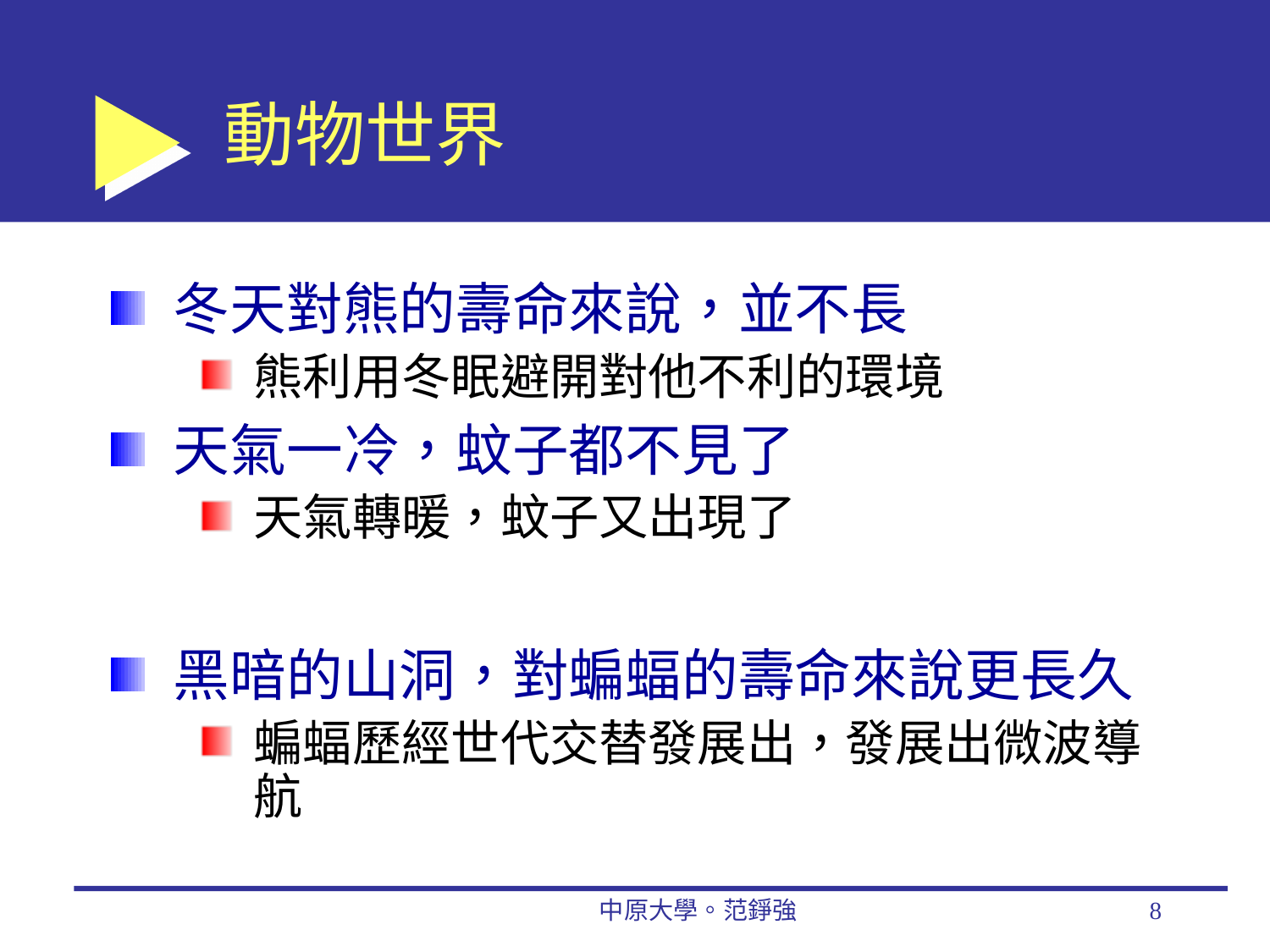

# 動物世界
冬天對熊的壽命來說，並不長
熊利用冬眠避開對他不利的環境
天氣一冷，蚊子都不見了
天氣轉暖，蚊子又出現了

黑暗的山洞，對蝙蝠的壽命來說更長久
蝙蝠歷經世代交替發展出，發展出微波導航
中原大學。范錚強
8